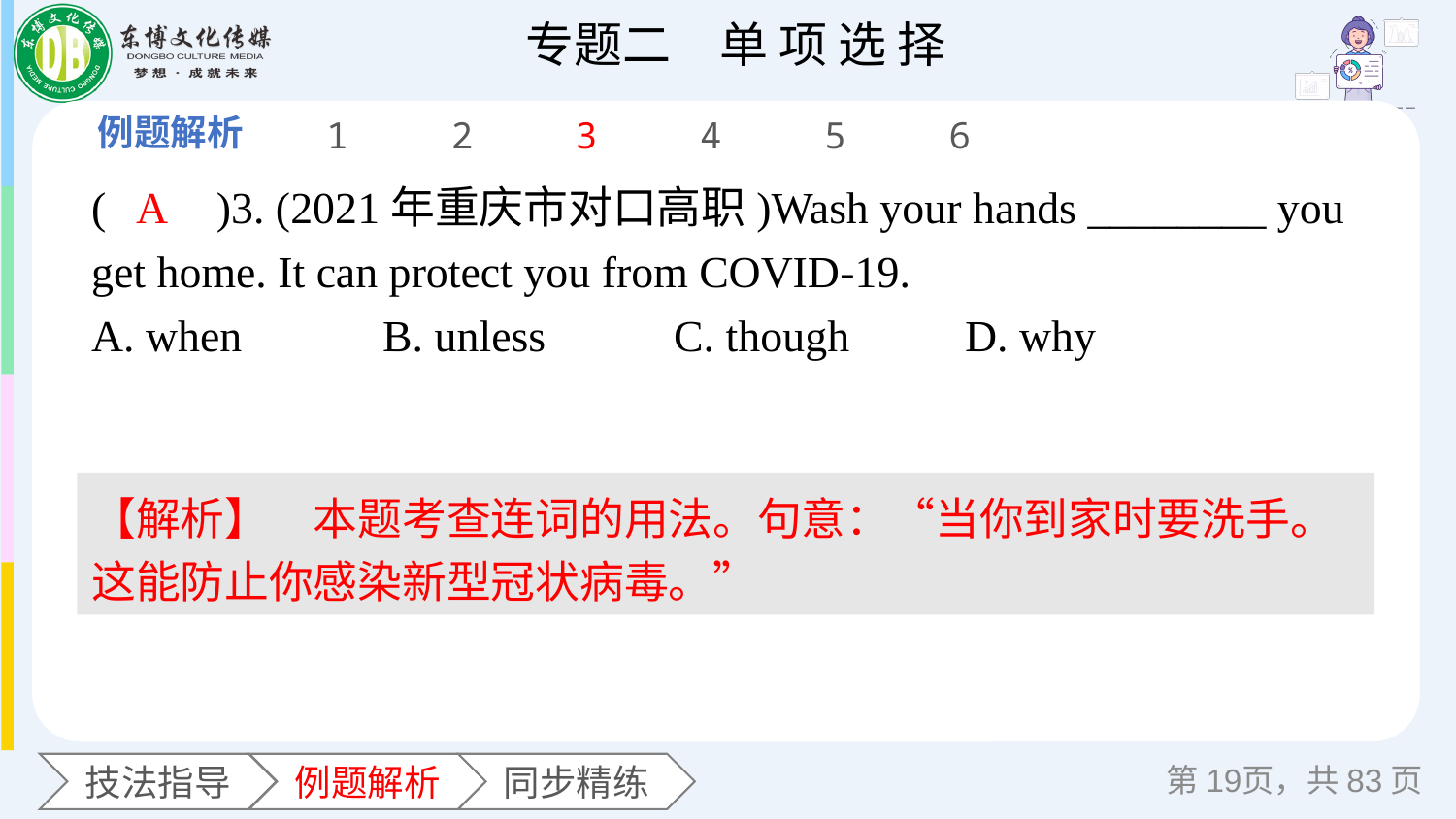

1
2
3
4
5
6
(　　)3. (2021年重庆市对口高职)Wash your hands ________ you get home. It can protect you from COVID-19.
A. when    	B. unless    	C. though    	D. why
A
【解析】　本题考查连词的用法。句意：“当你到家时要洗手。这能防止你感染新型冠状病毒。”
第19页，共83页